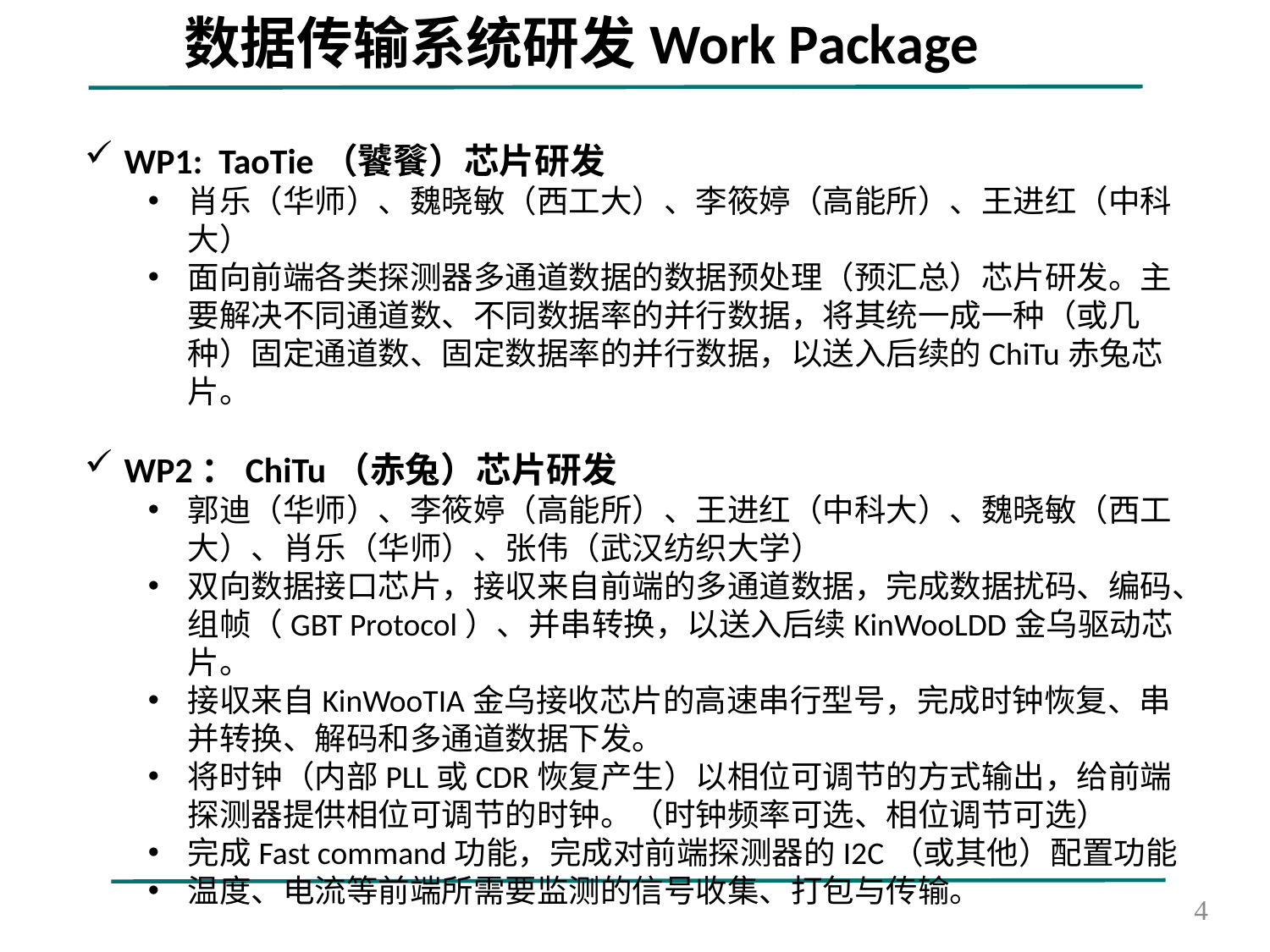

数据传输系统研发Work Package

WP1:  TaoTie（饕餮）芯片研发
肖乐（华师）、魏晓敏（西工大）、李筱婷（高能所）、王进红（中科大）
面向前端各类探测器多通道数据的数据预处理（预汇总）芯片研发。主要解决不同通道数、不同数据率的并行数据，将其统一成一种（或几种）固定通道数、固定数据率的并行数据，以送入后续的ChiTu赤兔芯片。

WP2：ChiTu（赤兔）芯片研发
郭迪（华师）、李筱婷（高能所）、王进红（中科大）、魏晓敏（西工大）、肖乐（华师）、张伟（武汉纺织大学）
双向数据接口芯片，接収来自前端的多通道数据，完成数据扰码、编码、组帧（GBT Protocol）、并串转换，以送入后续KinWooLDD金乌驱动芯片。
接収来自KinWooTIA金乌接收芯片的高速串行型号，完成时钟恢复、串并转换、解码和多通道数据下发。
将时钟（内部PLL或CDR恢复产生）以相位可调节的方式输出，给前端探测器提供相位可调节的时钟。（时钟频率可选、相位调节可选）
完成Fast command功能，完成对前端探测器的I2C（或其他）配置功能
温度、电流等前端所需要监测的信号收集、打包与传输。

4